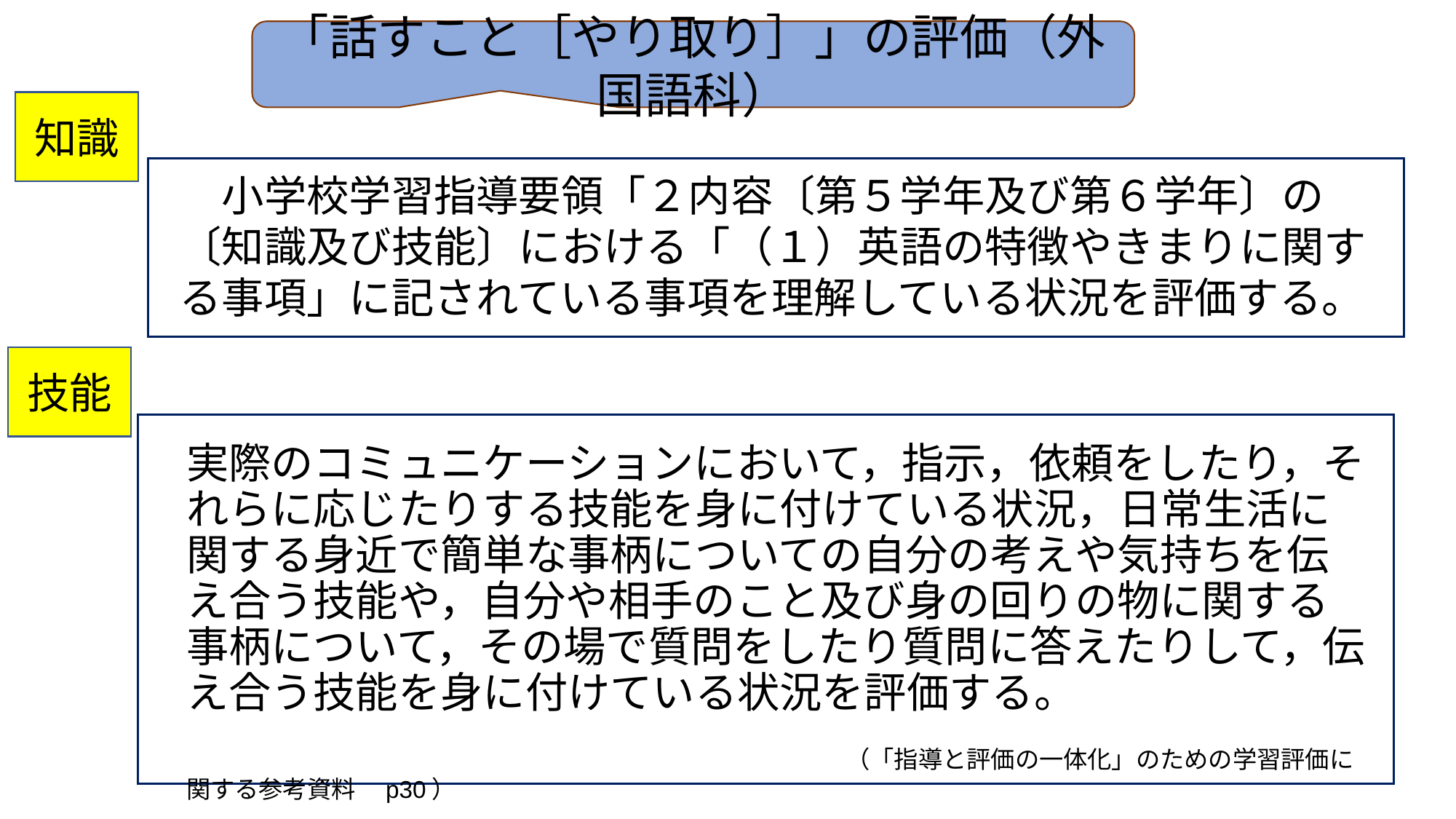

「話すこと［やり取り］」の評価（外国語科）
知識

　小学校学習指導要領「２内容〔第５学年及び第６学年〕の〔知識及び技能〕における「（１）英語の特徴やきまりに関する事項」に記されている事項を理解している状況を評価する。
技能

実際のコミュニケーションにおいて，指示，依頼をしたり，それらに応じたりする技能を身に付けている状況，日常生活に関する身近で簡単な事柄についての自分の考えや気持ちを伝え合う技能や，自分や相手のこと及び身の回りの物に関する事柄について，その場で質問をしたり質問に答えたりして，伝え合う技能を身に付けている状況を評価する。
　　　　　　　　　　　　　       　（「指導と評価の一体化」のための学習評価に関する参考資料　p30）